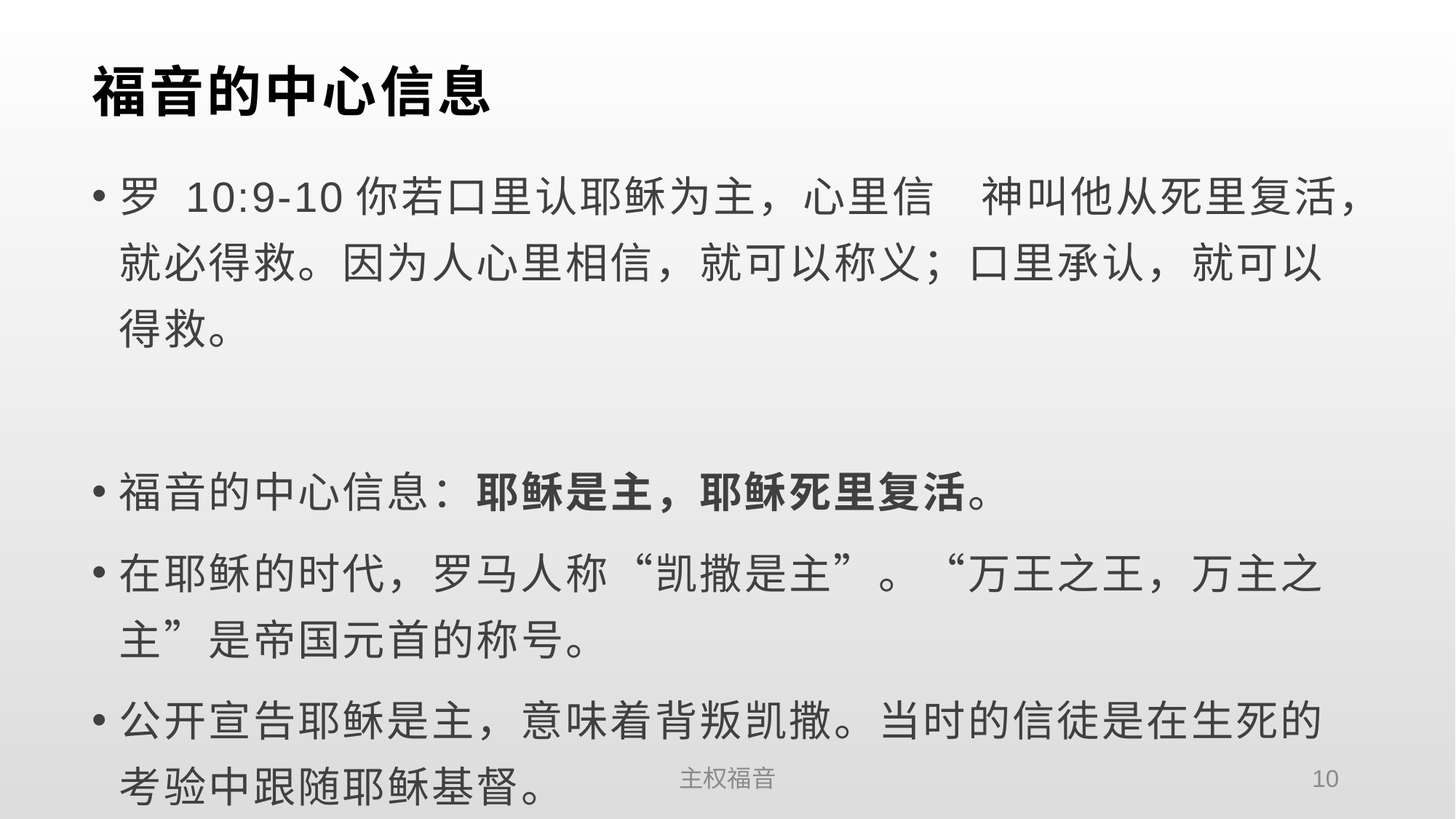

# 福音的中心信息
罗 10:9-10你若口里认耶稣为主，心里信　神叫他从死里复活，就必得救。因为人心里相信，就可以称义；口里承认，就可以得救。

福音的中心信息：耶稣是主，耶稣死里复活。
在耶稣的时代，罗马人称“凯撒是主”。“万王之王，万主之主”是帝国元首的称号。
公开宣告耶稣是主，意味着背叛凯撒。当时的信徒是在生死的考验中跟随耶稣基督。
主权福音
10